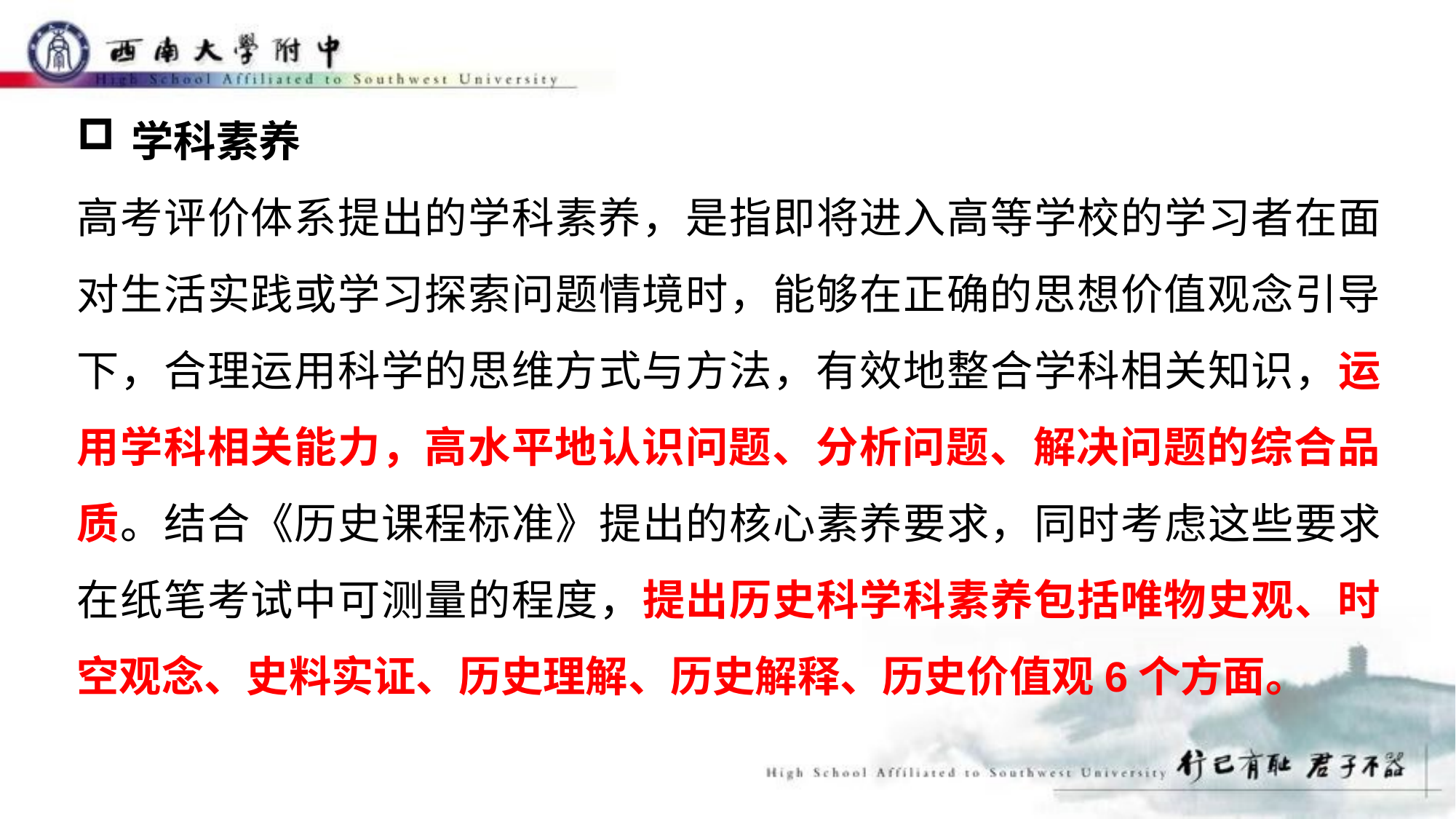

学科素养
高考评价体系提出的学科素养，是指即将进入高等学校的学习者在面对生活实践或学习探索问题情境时，能够在正确的思想价值观念引导下，合理运用科学的思维方式与方法，有效地整合学科相关知识，运用学科相关能力，高水平地认识问题、分析问题、解决问题的综合品质。结合《历史课程标准》提出的核心素养要求，同时考虑这些要求在纸笔考试中可测量的程度，提出历史科学科素养包括唯物史观、时空观念、史料实证、历史理解、历史解释、历史价值观6个方面。